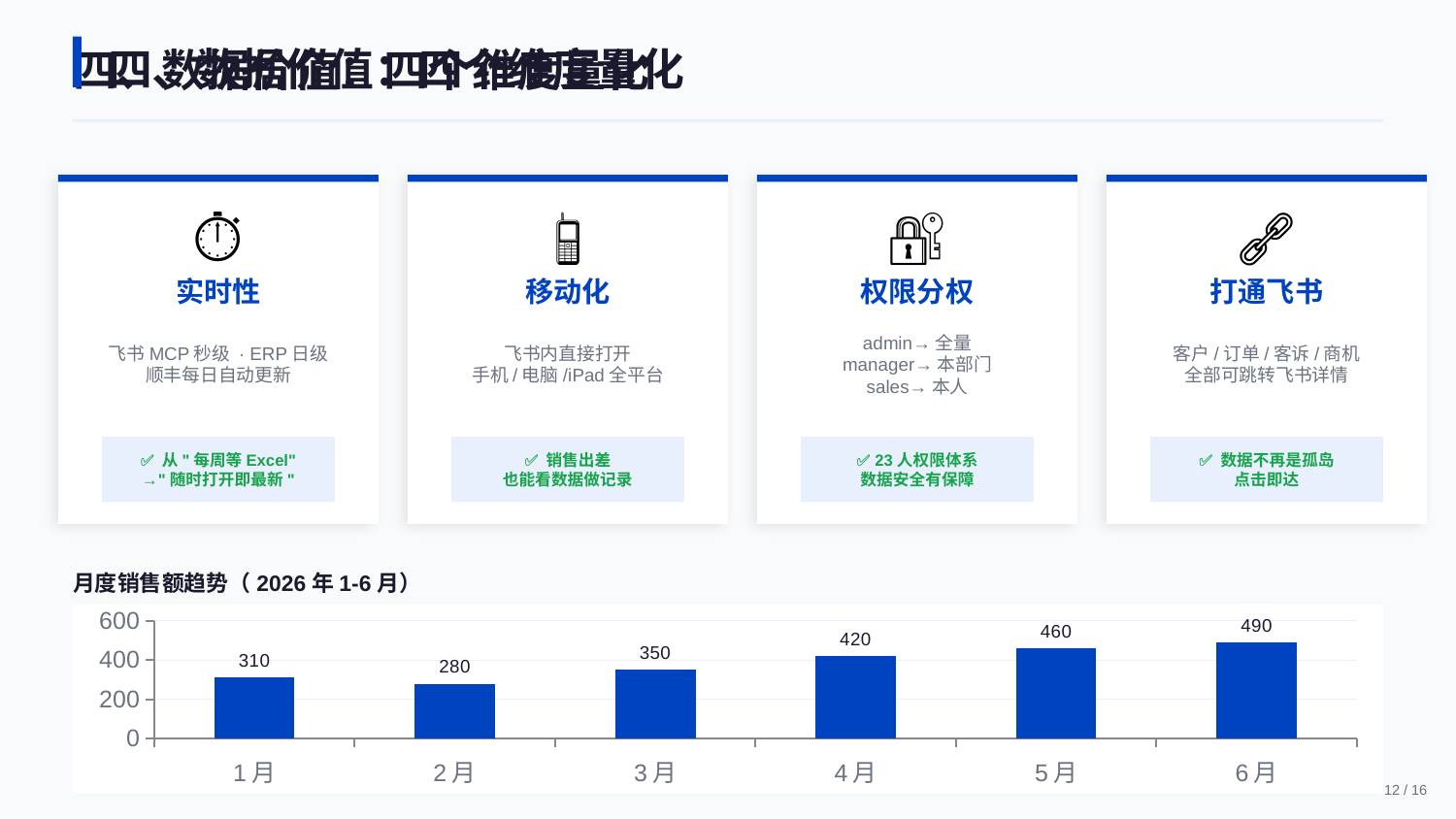

四、数据价值：四个维度量化
四、数据价值：四个维度量化

⏱
📱
🔐
🔗
实时性
移动化
权限分权
打通飞书
飞书MCP秒级 · ERP日级
顺丰每日自动更新
飞书内直接打开
手机/电脑/iPad全平台
admin→全量
manager→本部门
sales→本人
客户/订单/客诉/商机
全部可跳转飞书详情

✅ 从"每周等Excel"
→"随时打开即最新"

✅ 销售出差
也能看数据做记录

✅ 23人权限体系
数据安全有保障

✅ 数据不再是孤岛
点击即达
月度销售额趋势（2026年1-6月）

### Chart

| Category | 2026 |
|---|---|
| 1月 | 310.0 |
| 2月 | 280.0 |
| 3月 | 350.0 |
| 4月 | 420.0 |
| 5月 | 460.0 |
| 6月 | 490.0 |
12 / 16